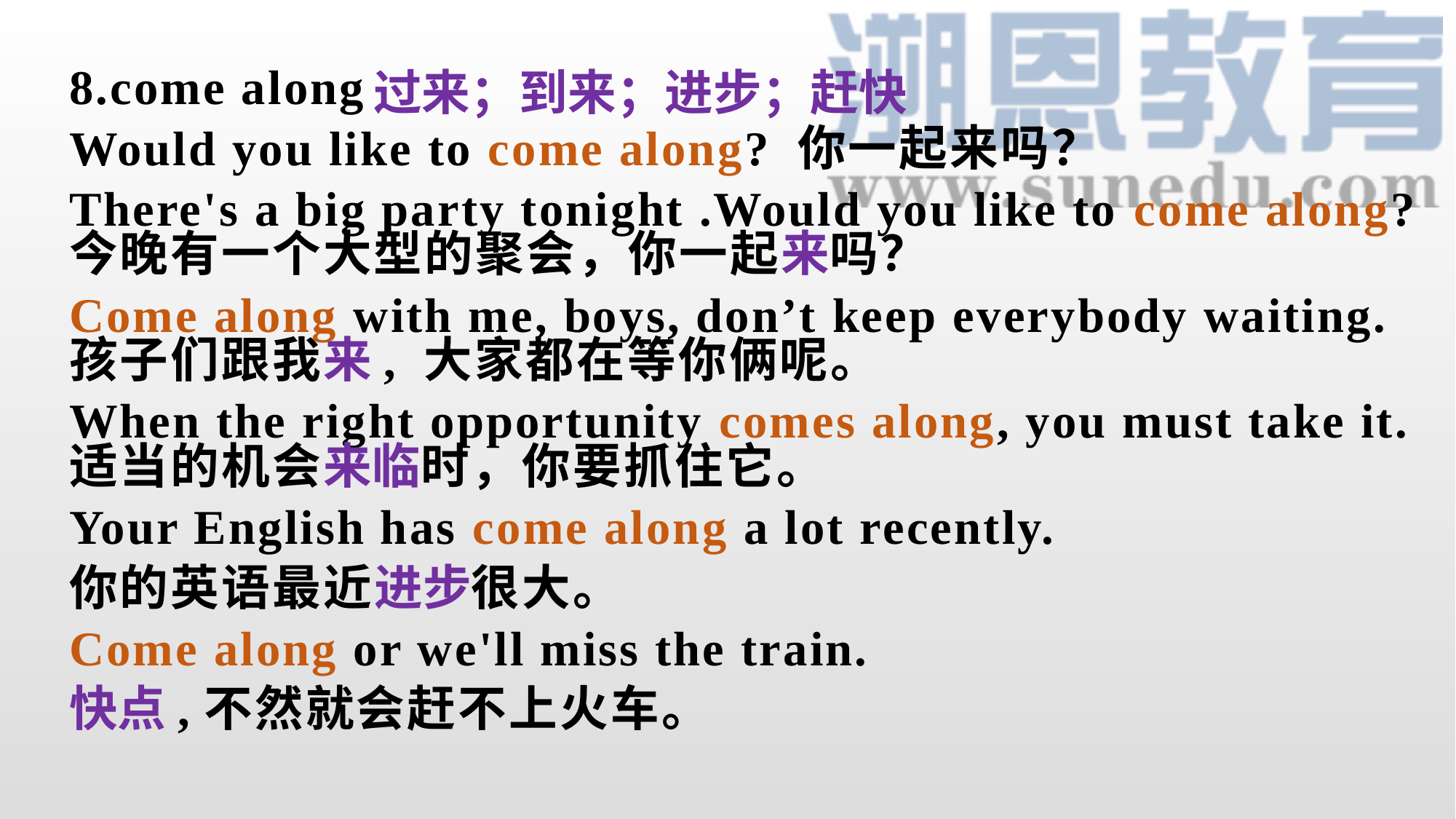

8.come along
Would you like to come along? 你一起来吗？
There's a big party tonight .Would you like to come along?今晚有一个大型的聚会，你一起来吗？
Come along with me, boys, don’t keep everybody waiting.孩子们跟我来, 大家都在等你俩呢。
When the right opportunity comes along, you must take it. 适当的机会来临时，你要抓住它。
Your English has come along a lot recently.
你的英语最近进步很大。
Come along or we'll miss the train.
快点,不然就会赶不上火车。
过来；到来；进步；赶快